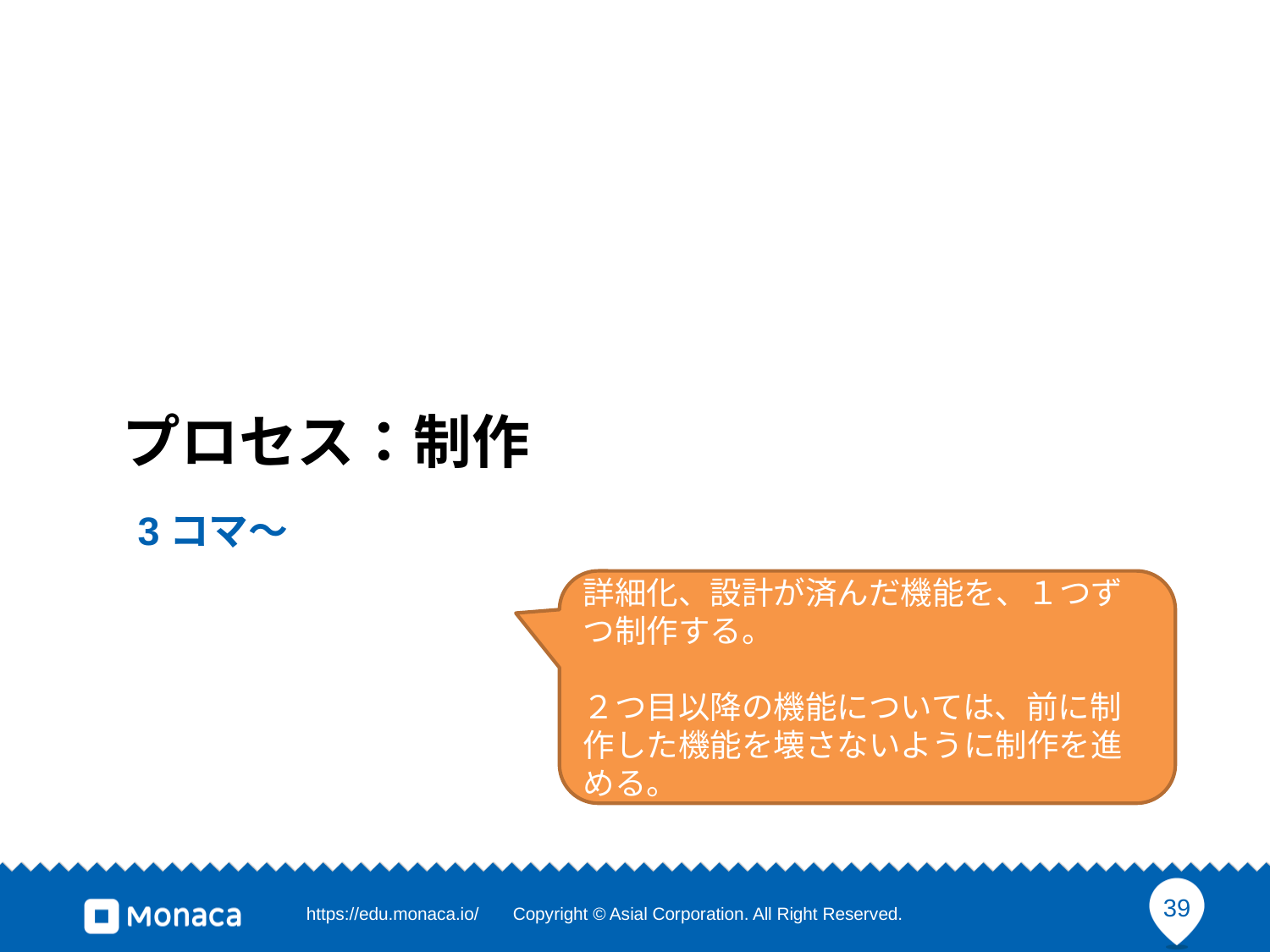

# プロセス：制作
3コマ〜
詳細化、設計が済んだ機能を、１つずつ制作する。

２つ目以降の機能については、前に制作した機能を壊さないように制作を進める。